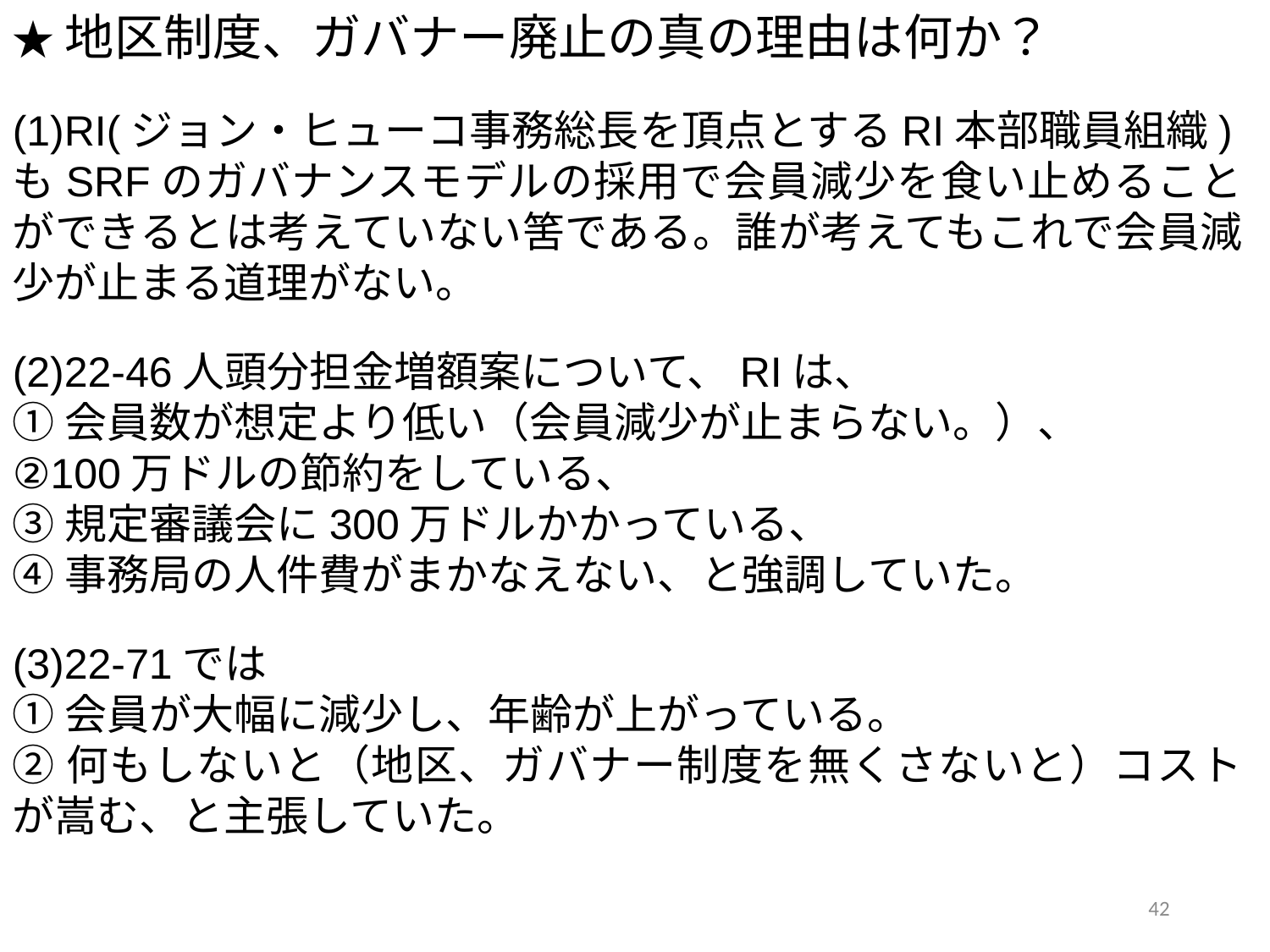

★地区制度、ガバナー廃止の真の理由は何か？

(1)RI(ジョン・ヒューコ事務総長を頂点とするRI本部職員組織)もSRFのガバナンスモデルの採用で会員減少を食い止めることができるとは考えていない筈である。誰が考えてもこれで会員減少が止まる道理がない。

(2)22-46人頭分担金増額案について、RIは、
①会員数が想定より低い（会員減少が止まらない。）、
②100万ドルの節約をしている、
③規定審議会に300万ドルかかっている、
④事務局の人件費がまかなえない、と強調していた。

(3)22-71では
①会員が大幅に減少し、年齢が上がっている。
②何もしないと（地区、ガバナー制度を無くさないと）コストが嵩む、と主張していた。

42